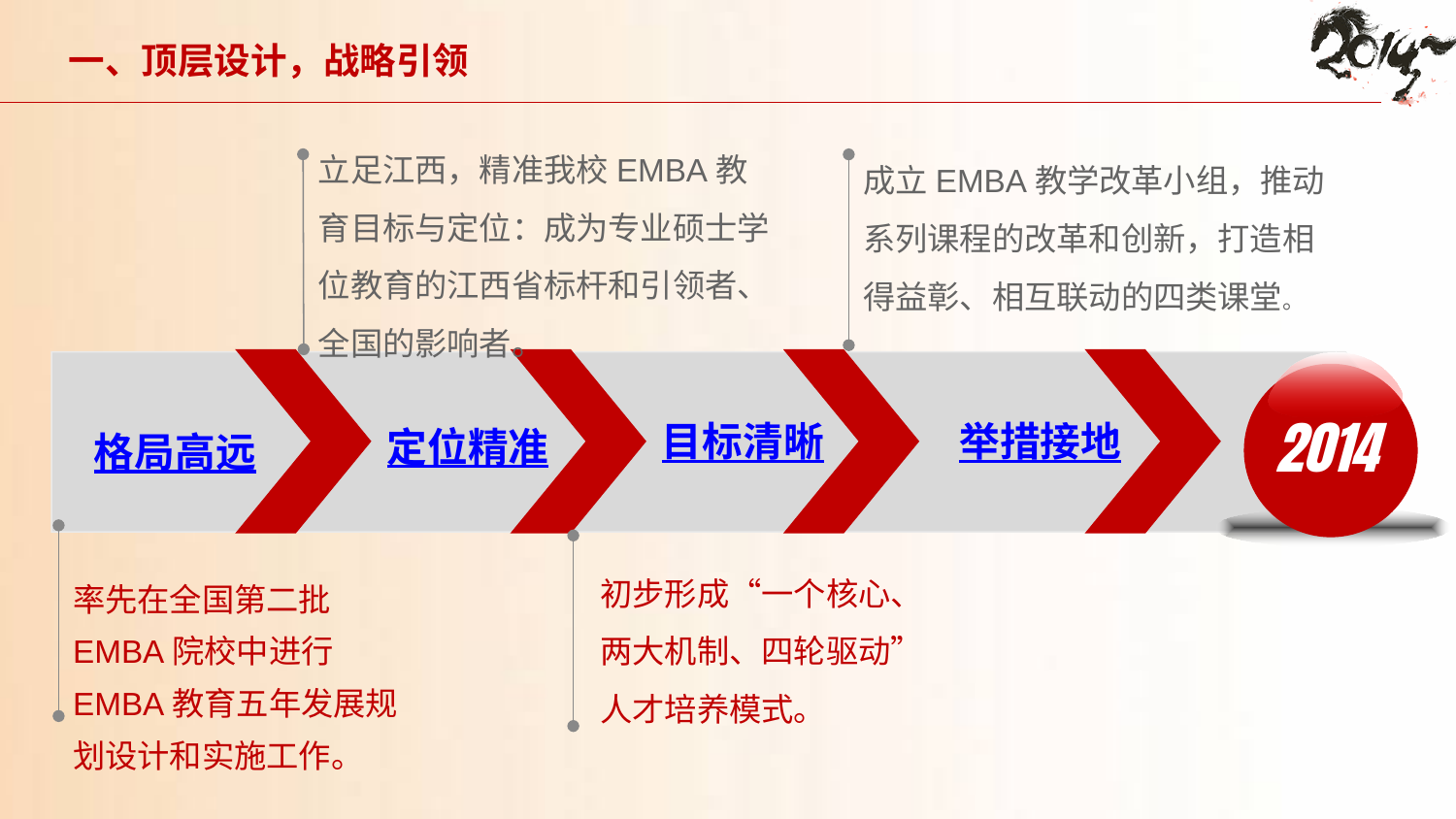

一、顶层设计，战略引领
立足江西，精准我校EMBA教育目标与定位：成为专业硕士学位教育的江西省标杆和引领者、全国的影响者。
成立EMBA教学改革小组，推动系列课程的改革和创新，打造相得益彰、相互联动的四类课堂。

2014
目标清晰
举措接地
定位精准
格局高远
率先在全国第二批EMBA院校中进行EMBA教育五年发展规划设计和实施工作。
初步形成“一个核心、两大机制、四轮驱动”人才培养模式。